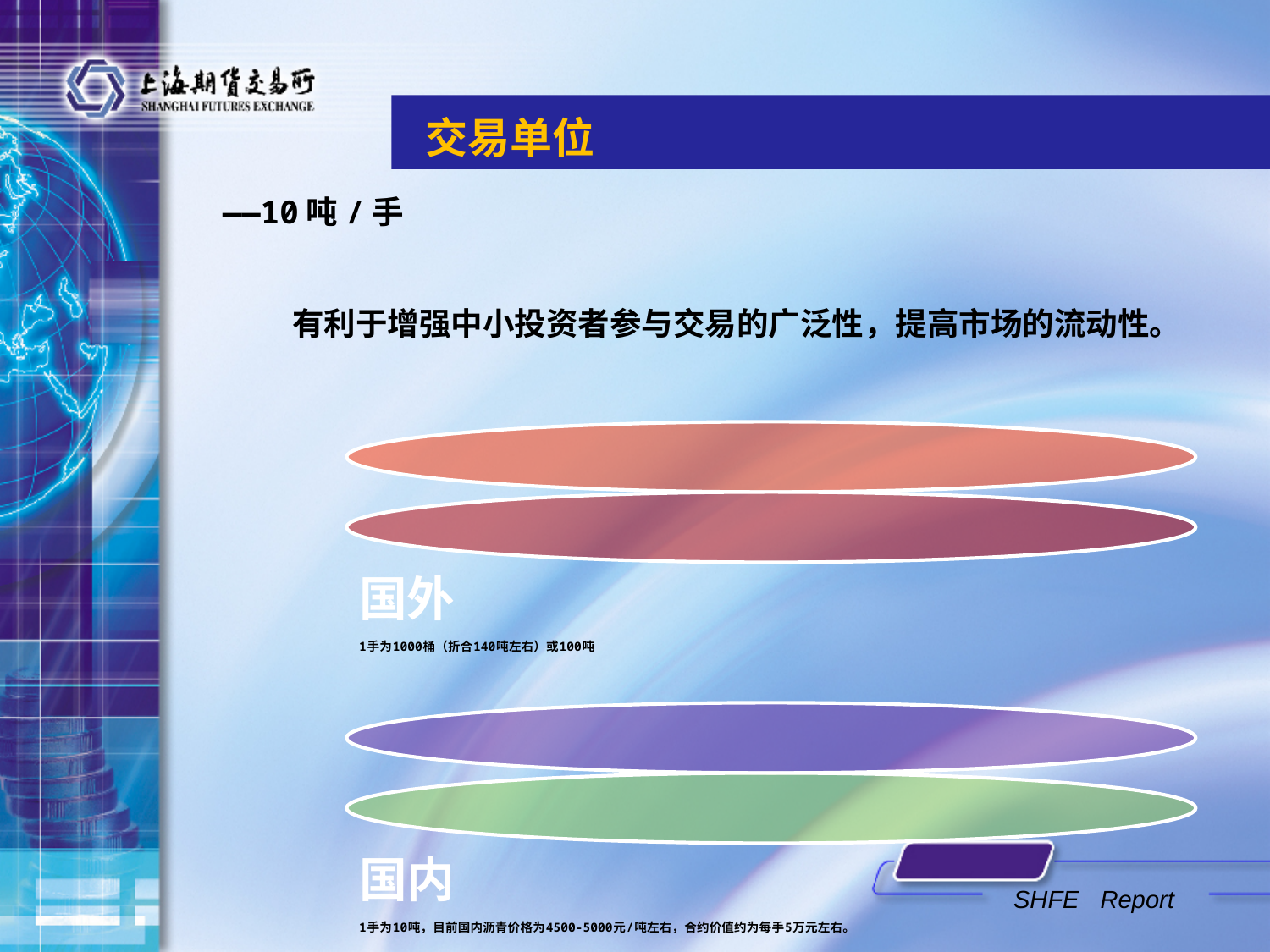

交易单位
——10吨/手
    有利于增强中小投资者参与交易的广泛性，提高市场的流动性。
国外
1手为1000桶（折合140吨左右）或100吨
国内
1手为10吨，目前国内沥青价格为4500-5000元/吨左右，合约价值约为每手5万元左右。